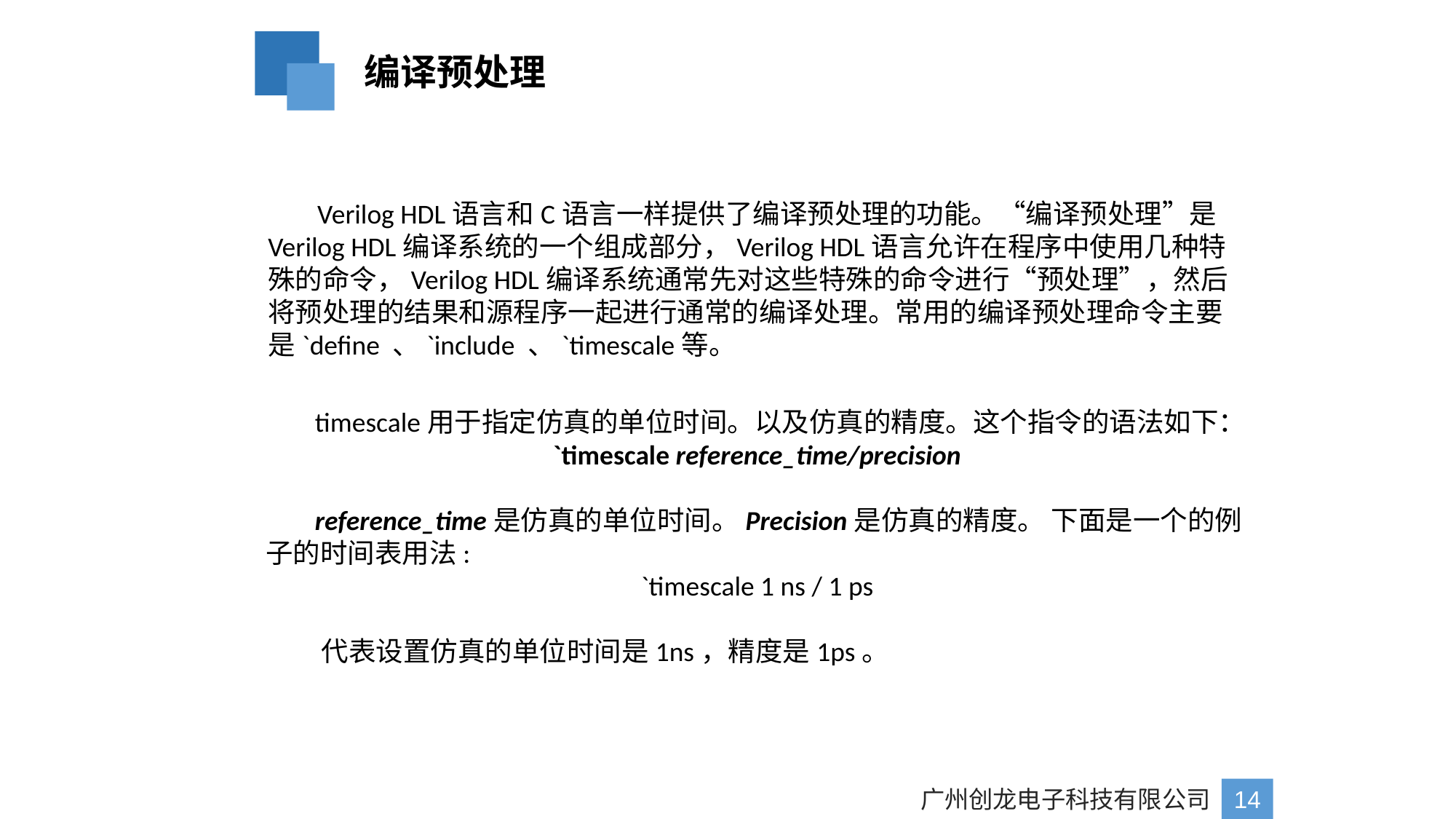

编译预处理
        Verilog HDL语言和C语言一样提供了编译预处理的功能。“编译预处理”是
Verilog HDL编译系统的一个组成部分，Verilog HDL语言允许在程序中使用几种特
殊的命令，Verilog HDL编译系统通常先对这些特殊的命令进行“预处理”，然后
将预处理的结果和源程序一起进行通常的编译处理。常用的编译预处理命令主要
是`define 、`include 、`timescale等。
        timescale用于指定仿真的单位时间。以及仿真的精度。这个指令的语法如下：
`timescale reference_time/precision

        reference_time是仿真的单位时间。Precision是仿真的精度。 下面是一个的例子的时间表用法:
`timescale 1 ns / 1 ps

        代表设置仿真的单位时间是1ns，精度是1ps。
广州创龙电子科技有限公司
14